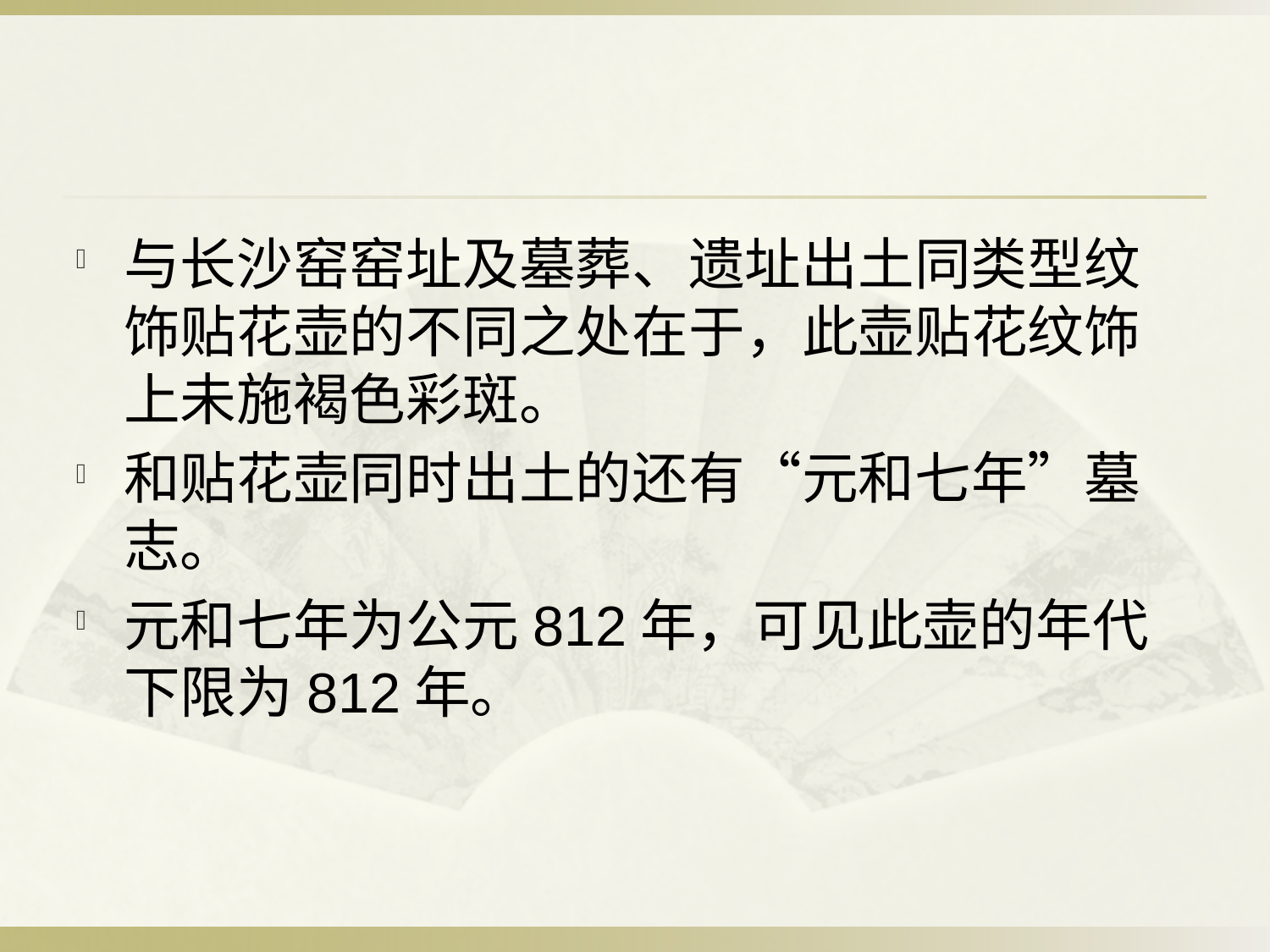

#
与长沙窑窑址及墓葬、遗址出土同类型纹饰贴花壶的不同之处在于，此壶贴花纹饰上未施褐色彩斑。
和贴花壶同时出土的还有“元和七年”墓志。
元和七年为公元812年，可见此壶的年代下限为812年。